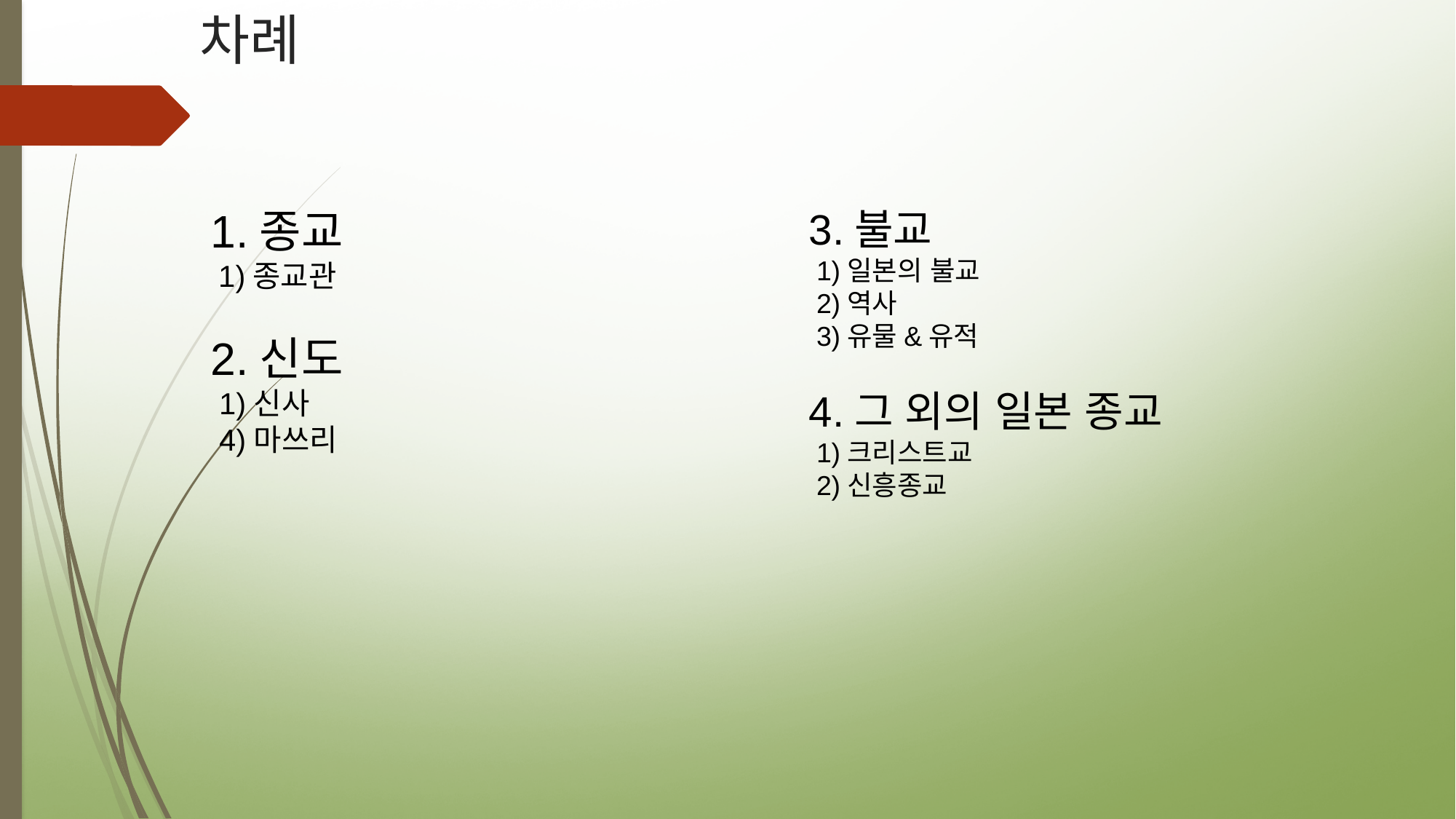

# 차례
1.종교
 1)종교관

2.신도
 1)신사
 4)마쓰리
3.불교
 1)일본의 불교
 2)역사
 3)유물&유적

4.그 외의 일본 종교
 1)크리스트교
 2)신흥종교